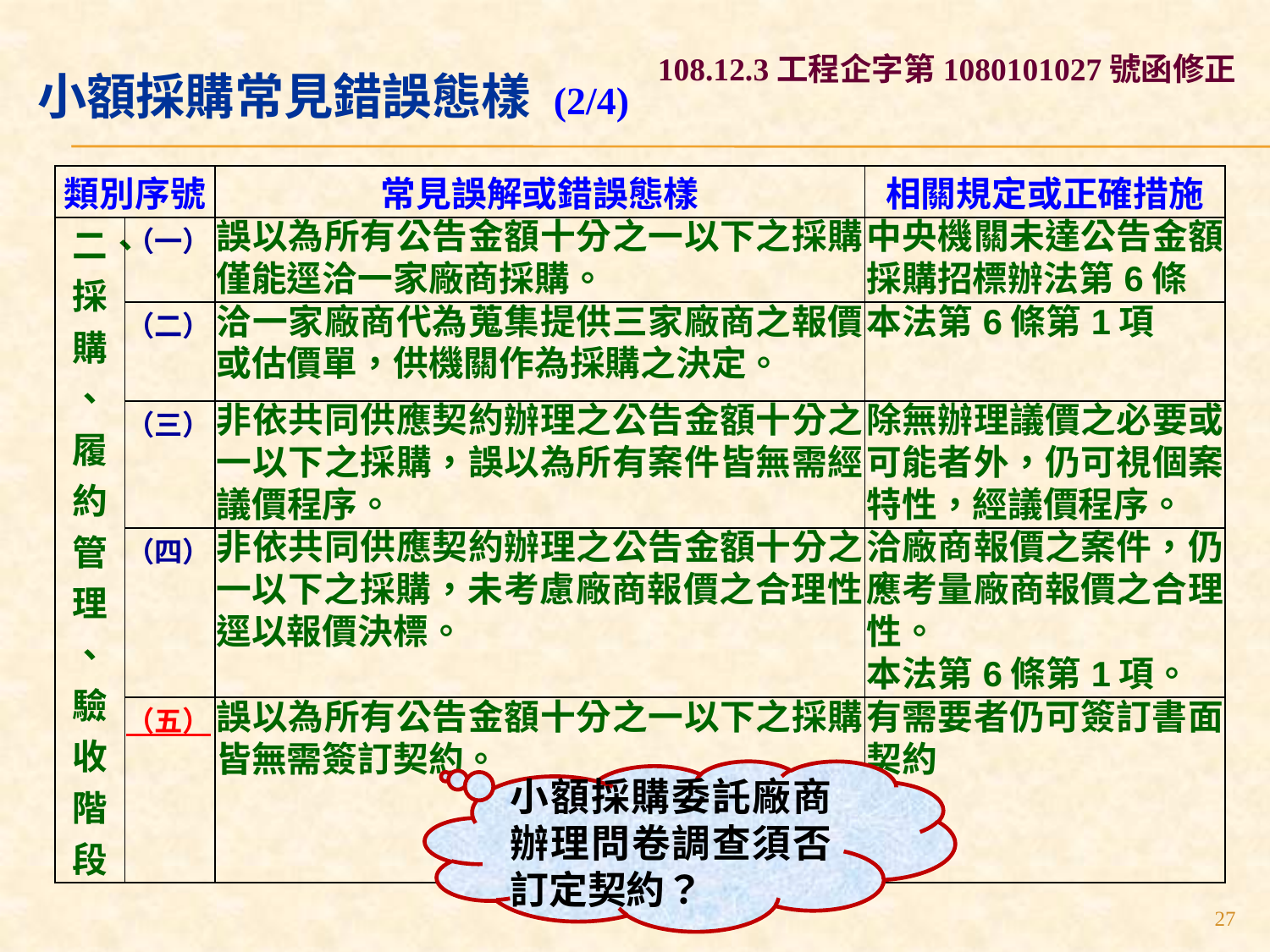

108.12.3工程企字第1080101027號函修正
# 小額採購常見錯誤態樣 (2/4)
| 類別序號 |  | 常見誤解或錯誤態樣 | 相關規定或正確措施 |
| --- | --- | --- | --- |
| 二、採購 、履約管理 、驗收階段 | （一） | 誤以為所有公告金額十分之一以下之採購僅能逕洽一家廠商採購。 | 中央機關未達公告金額採購招標辦法第6條 |
|  | （二） | 洽一家廠商代為蒐集提供三家廠商之報價或估價單，供機關作為採購之決定。 | 本法第6條第1項 |
|  | （三） | 非依共同供應契約辦理之公告金額十分之一以下之採購，誤以為所有案件皆無需經議價程序。 | 除無辦理議價之必要或可能者外，仍可視個案特性，經議價程序。 |
|  | （四） | 非依共同供應契約辦理之公告金額十分之一以下之採購，未考慮廠商報價之合理性，逕以報價決標。 | 洽廠商報價之案件，仍應考量廠商報價之合理性。 本法第6條第1項。 |
|  | （五） | 誤以為所有公告金額十分之一以下之採購皆無需簽訂契約。 | 有需要者仍可簽訂書面契約 |
小額採購委託廠商辦理問卷調查須否訂定契約？
27